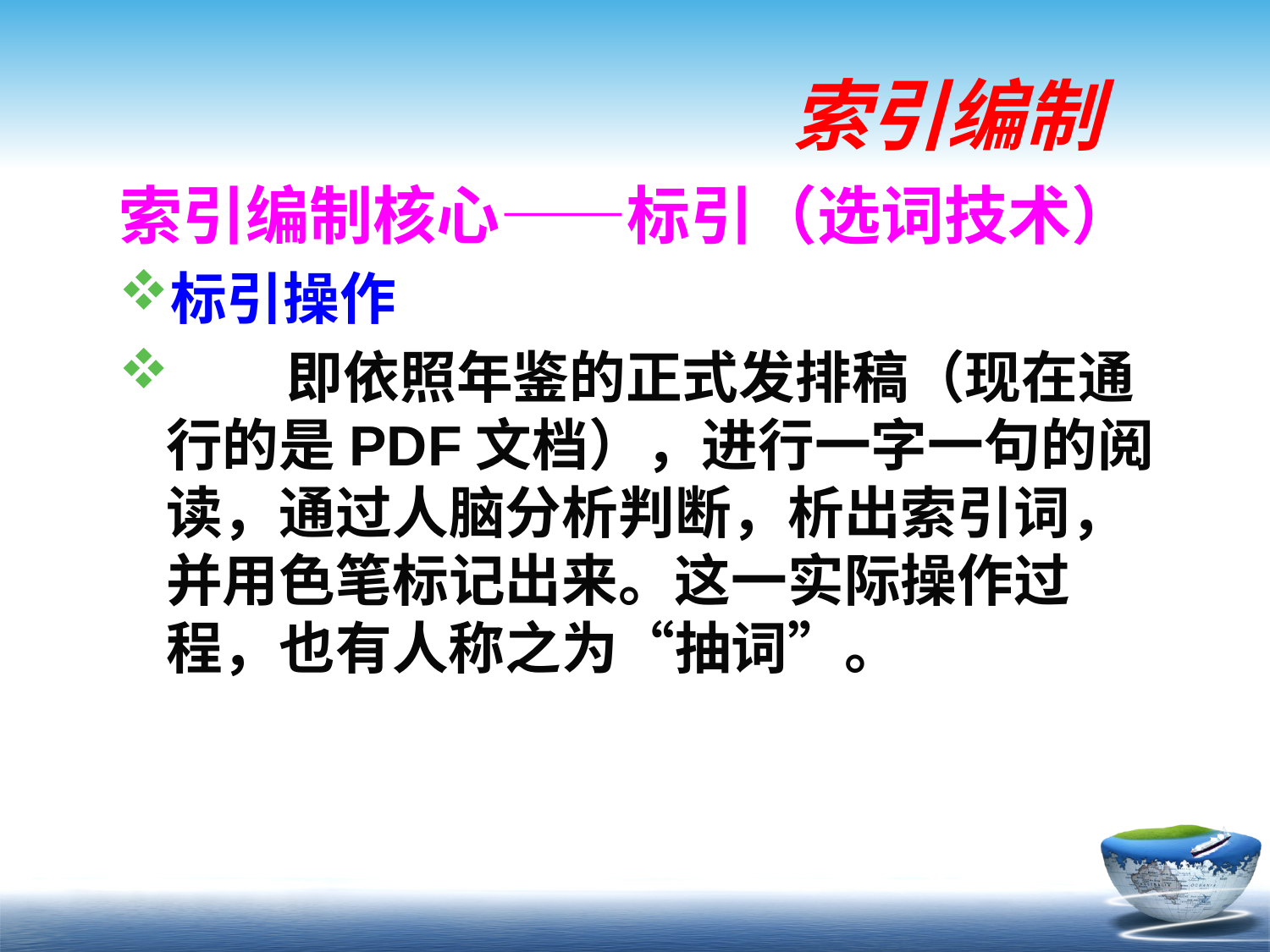

# 索引编制
索引编制核心——标引（选词技术）
标引操作
        即依照年鉴的正式发排稿（现在通行的是PDF文档），进行一字一句的阅读，通过人脑分析判断，析出索引词，并用色笔标记出来。这一实际操作过程，也有人称之为“抽词”。